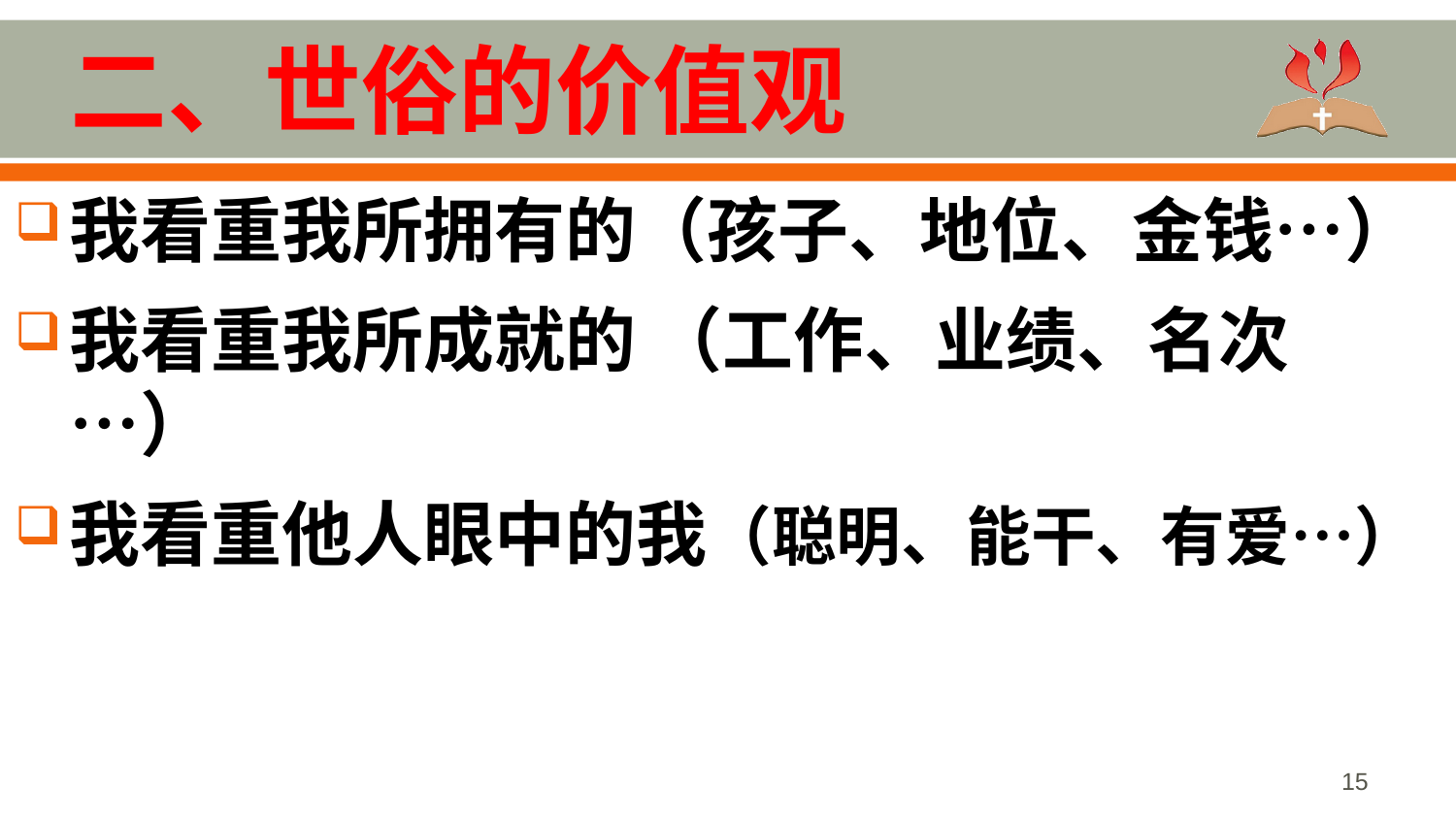

# 二、世俗的价值观
我看重我所拥有的（孩子、地位、金钱…）
我看重我所成就的 （工作、业绩、名次…）
我看重他人眼中的我（聪明、能干、有爱…）

15